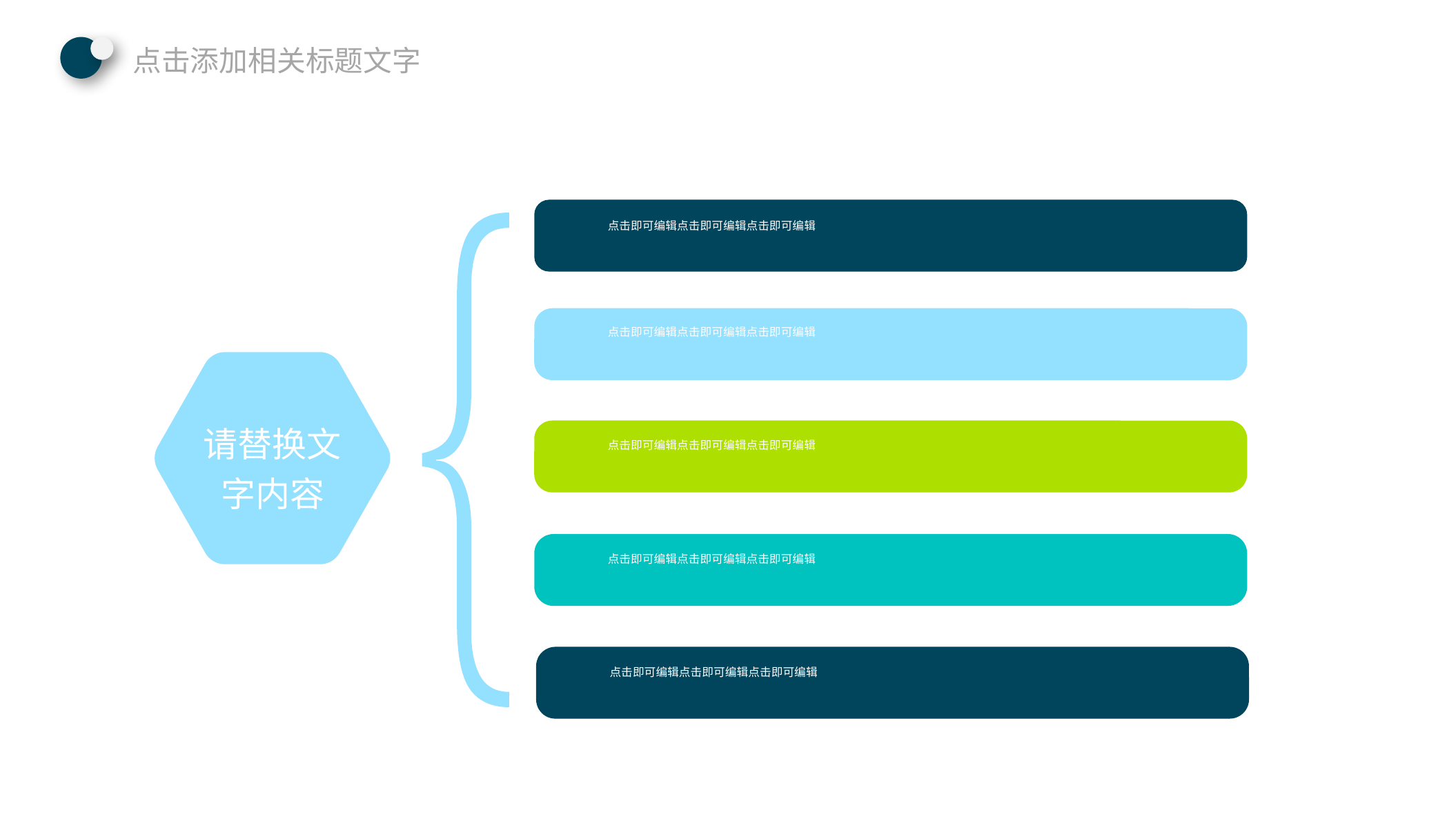

点击添加相关标题文字

点击即可编辑点击即可编辑点击即可编辑

点击即可编辑点击即可编辑点击即可编辑

请替换文字内容

点击即可编辑点击即可编辑点击即可编辑

点击即可编辑点击即可编辑点击即可编辑

点击即可编辑点击即可编辑点击即可编辑